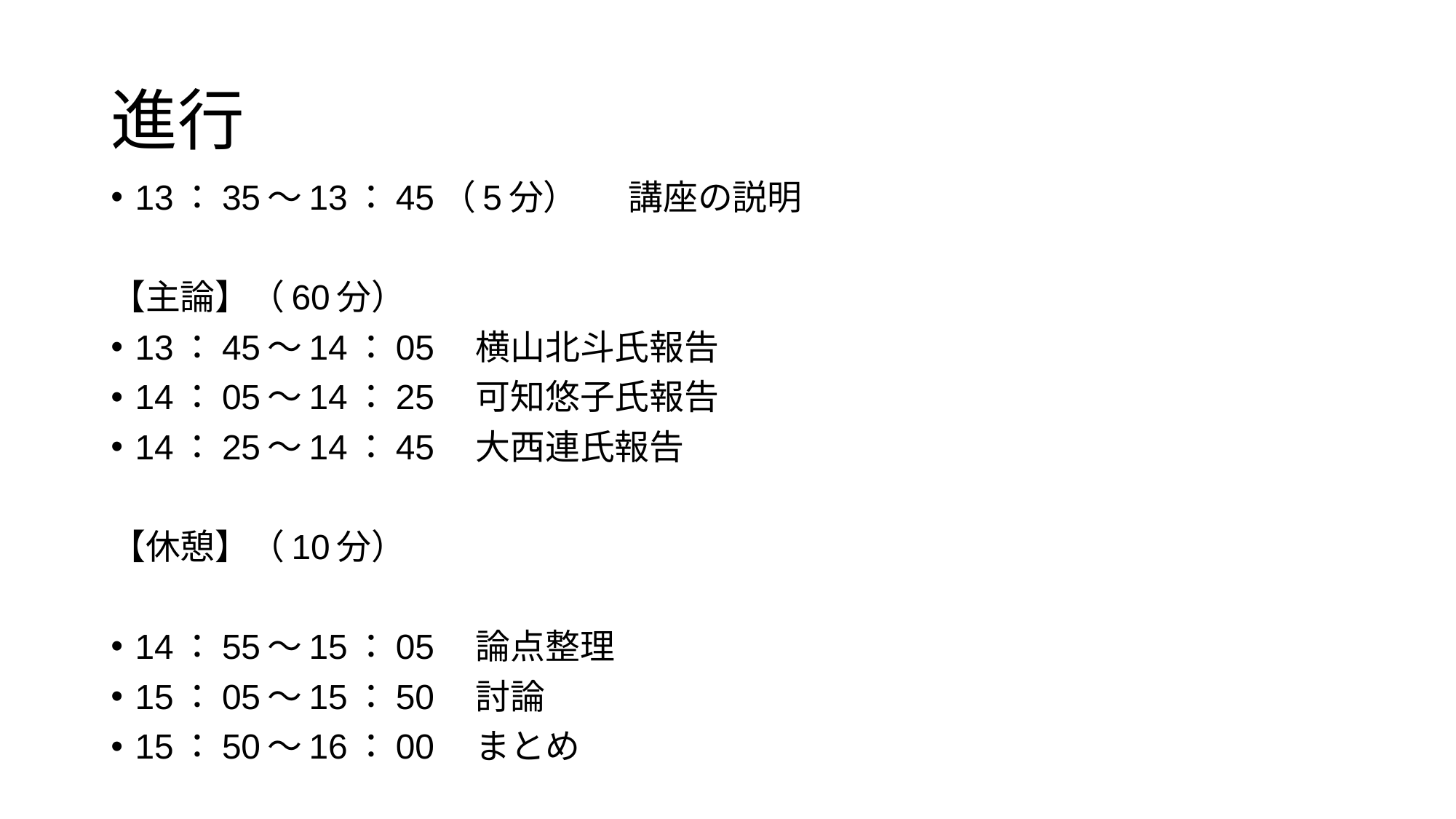

# 進行
13：35～13：45（5分）　  講座の説明

【主論】（60分）
13：45～14：05　横山北斗氏報告
14：05～14：25　可知悠子氏報告
14：25～14：45　大西連氏報告

【休憩】（10分）

14：55～15：05　論点整理
15：05～15：50　討論
15：50～16：00　まとめ